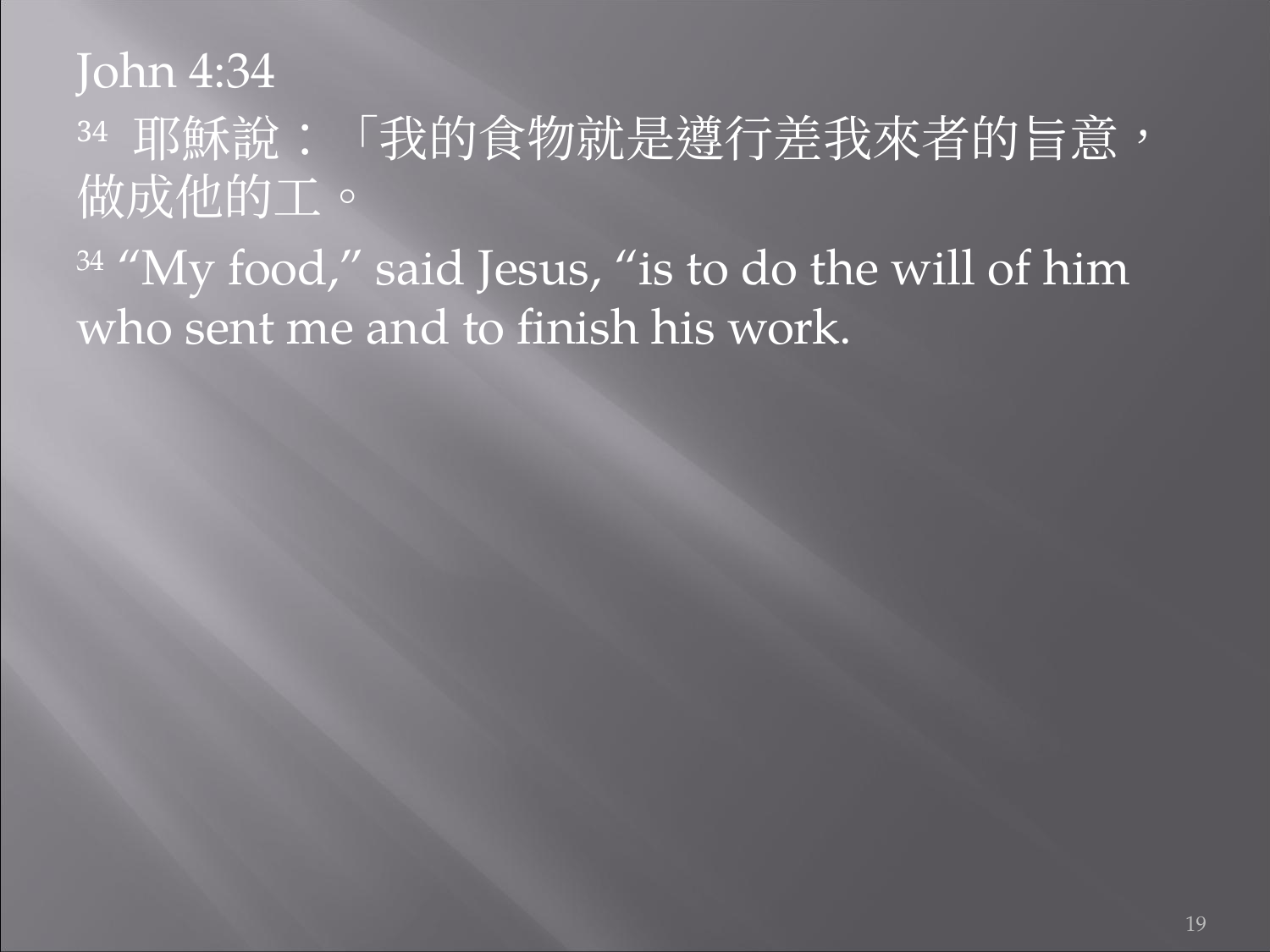

John 4:34
34 耶穌說：「我的食物就是遵行差我來者的旨意，做成他的工。
34 “My food,” said Jesus, “is to do the will of him who sent me and to finish his work.

19